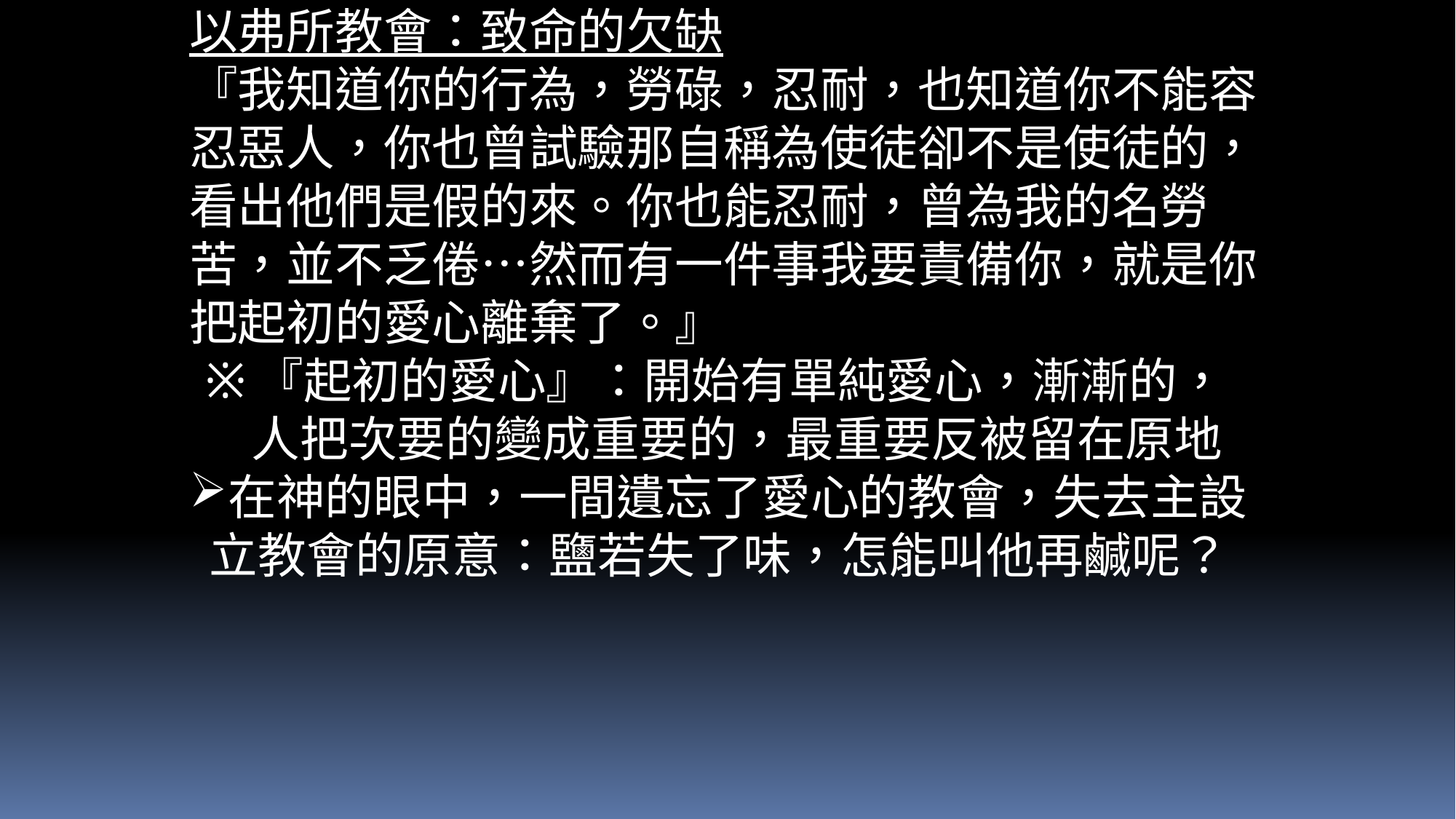

以弗所教會：致命的欠缺
『我知道你的行為，勞碌，忍耐，也知道你不能容忍惡人，你也曾試驗那自稱為使徒卻不是使徒的，看出他們是假的來。你也能忍耐，曾為我的名勞苦，並不乏倦…然而有一件事我要責備你，就是你把起初的愛心離棄了。』
『起初的愛心』：開始有單純愛心，漸漸的，人把次要的變成重要的，最重要反被留在原地
在神的眼中，一間遺忘了愛心的教會，失去主設立教會的原意：鹽若失了味，怎能叫他再鹹呢？